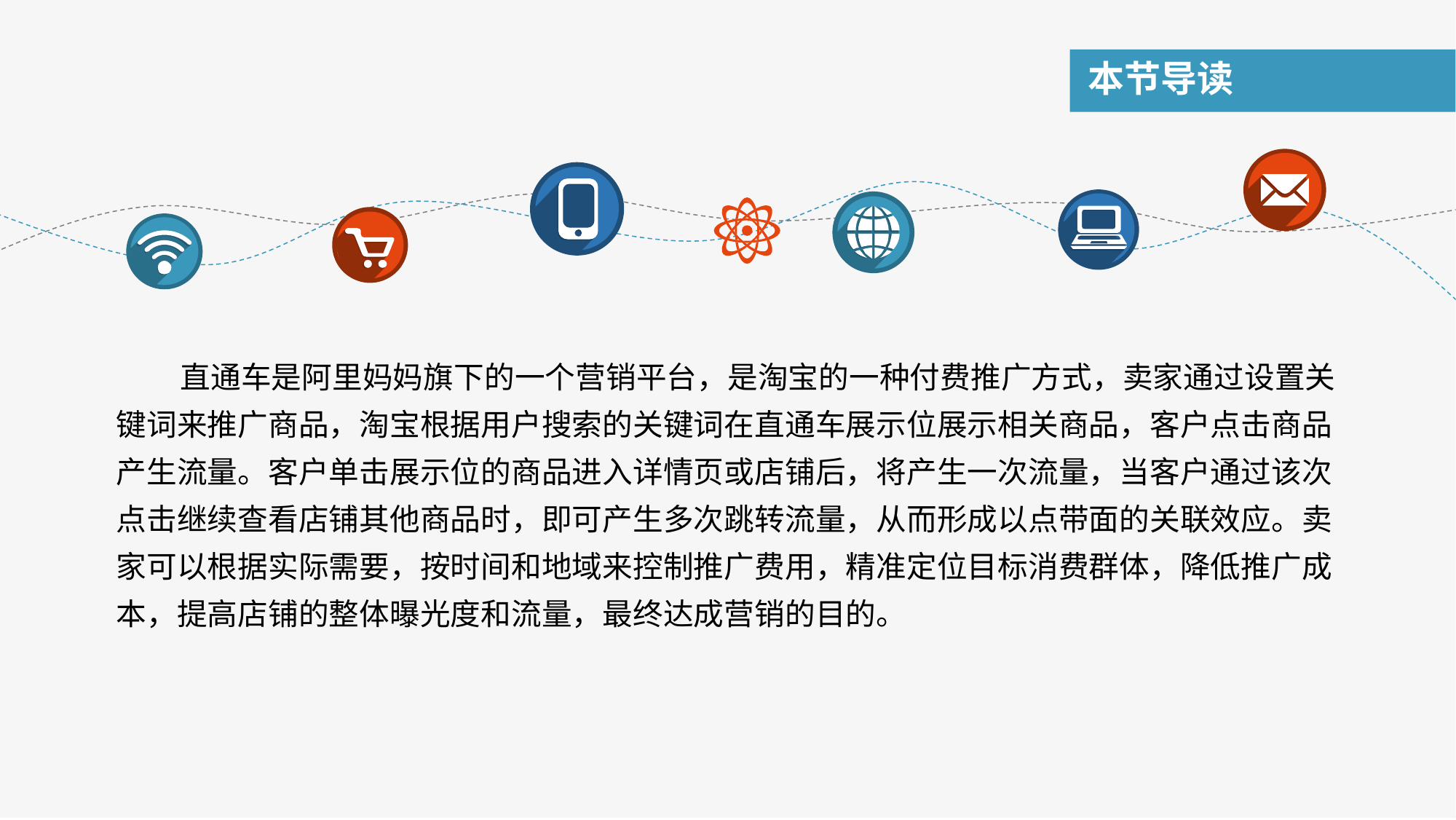

本节导读

直通车是阿里妈妈旗下的一个营销平台，是淘宝的一种付费推广方式，卖家通过设置关键词来推广商品，淘宝根据用户搜索的关键词在直通车展示位展示相关商品，客户点击商品产生流量。客户单击展示位的商品进入详情页或店铺后，将产生一次流量，当客户通过该次点击继续查看店铺其他商品时，即可产生多次跳转流量，从而形成以点带面的关联效应。卖家可以根据实际需要，按时间和地域来控制推广费用，精准定位目标消费群体，降低推广成本，提高店铺的整体曝光度和流量，最终达成营销的目的。